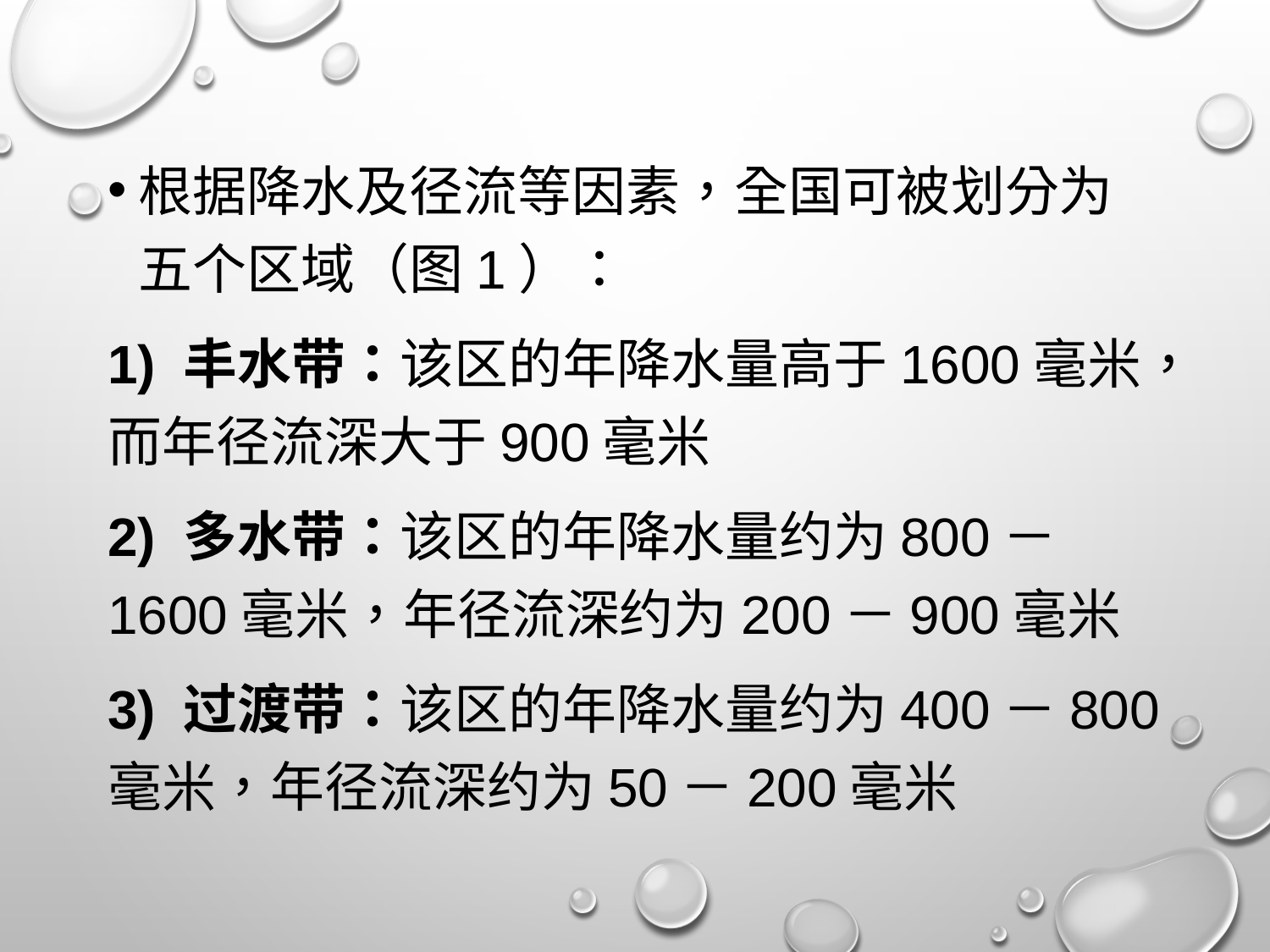

根据降水及径流等因素，全国可被划分为五个区域（图1）：
1) 丰水带：该区的年降水量高于1600毫米，而年径流深大于900毫米
2) 多水带：该区的年降水量约为800－1600毫米，年径流深约为200－900毫米
3) 过渡带：该区的年降水量约为400－800毫米，年径流深约为50－200毫米